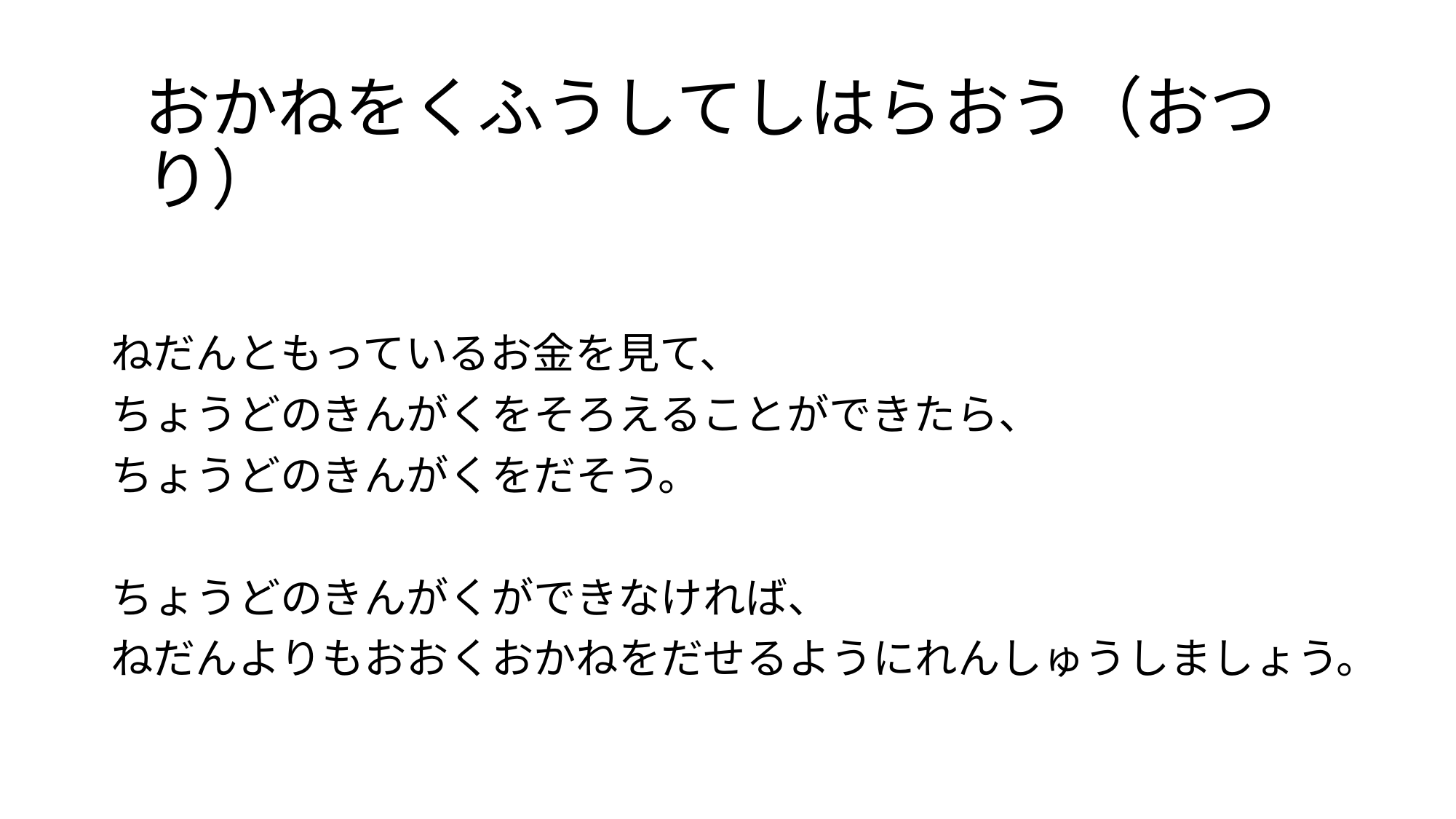

# おかねをくふうしてしはらおう（おつり）
ねだんともっているお金を見て、
ちょうどのきんがくをそろえることができたら、
ちょうどのきんがくをだそう。

ちょうどのきんがくができなければ、
ねだんよりもおおくおかねをだせるようにれんしゅうしましょう。